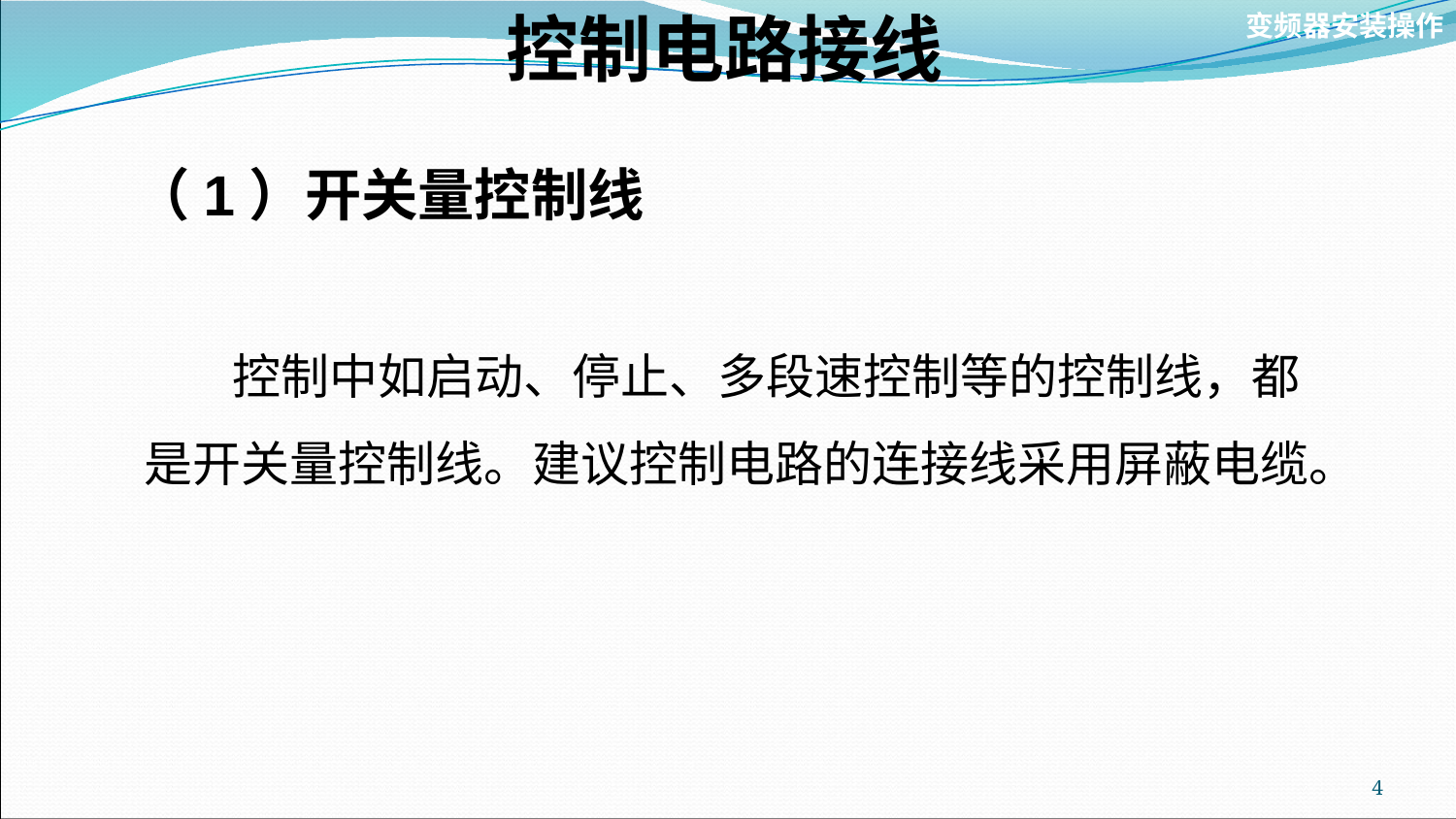

# 控制电路接线
变频器安装操作
（1）开关量控制线
       控制中如启动、停止、多段速控制等的控制线，都是开关量控制线。建议控制电路的连接线采用屏蔽电缆。
4